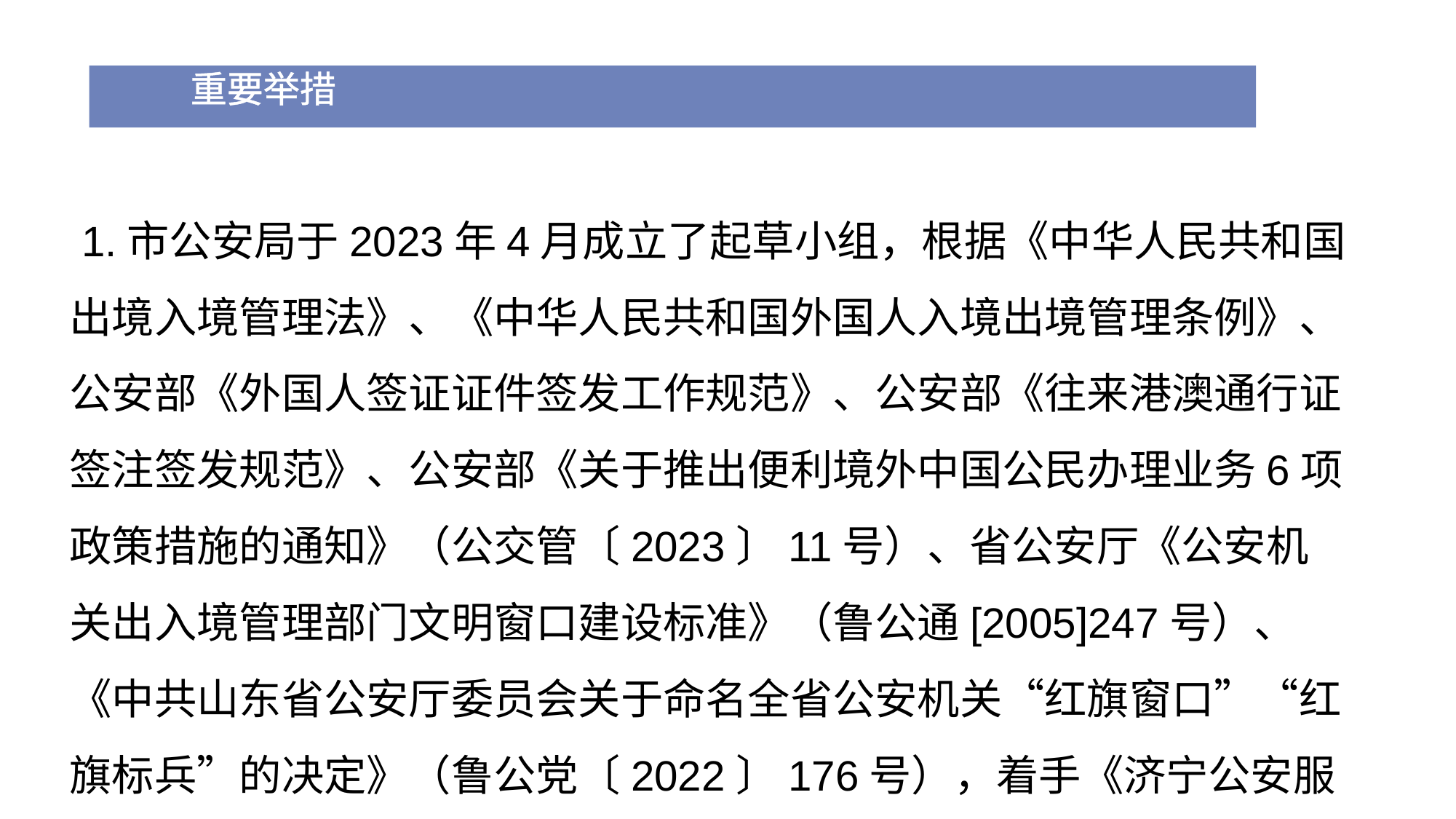

重要举措
 1.市公安局于2023年4月成立了起草小组，根据《中华人民共和国出境入境管理法》、《中华人民共和国外国人入境出境管理条例》、公安部《外国人签证证件签发工作规范》、公安部《往来港澳通行证签注签发规范》、公安部《关于推出便利境外中国公民办理业务6项政策措施的通知》（公交管〔2023〕11号）、省公安厅《公安机关出入境管理部门文明窗口建设标准》（鲁公通[2005]247号）、《中共山东省公安厅委员会关于命名全省公安机关“红旗窗口”“红旗标兵”的决定》（鲁公党〔2022〕176号），着手《济宁公安服务群众和高质量发展十项出入境便利措施》的起草工作。
    2.起草小组深入基层出入境窗口和涉外企业、社会群众中间开展调研，广泛收集资料、征求意见，了解中外服务对象需求，认真梳理我市公安出入境管理服务工作中的问题不足，深入分析原因，集思广益研究思路对策，形成了《济宁公安服务群众和高质量发展十项出入境便利措施》初稿。
    3.市公安局4月中旬至5月中旬通过互联网面向社会广泛征求意见。
    4.市公安局5月25日联合市政府新闻办组织召开“惠民生促发展”主题系列新闻发布会，集中发布《济宁公安服务群众和高质量发展十项出入境便利措施》，并通过省市级多家媒体开展宣传。
    5.《济宁公安服务群众和高质量发展十项出入境便利措施》施行后，全市公安出入境办证窗口主动征求群众反馈意见，进行满意度评价，不断优化完善服务措施。